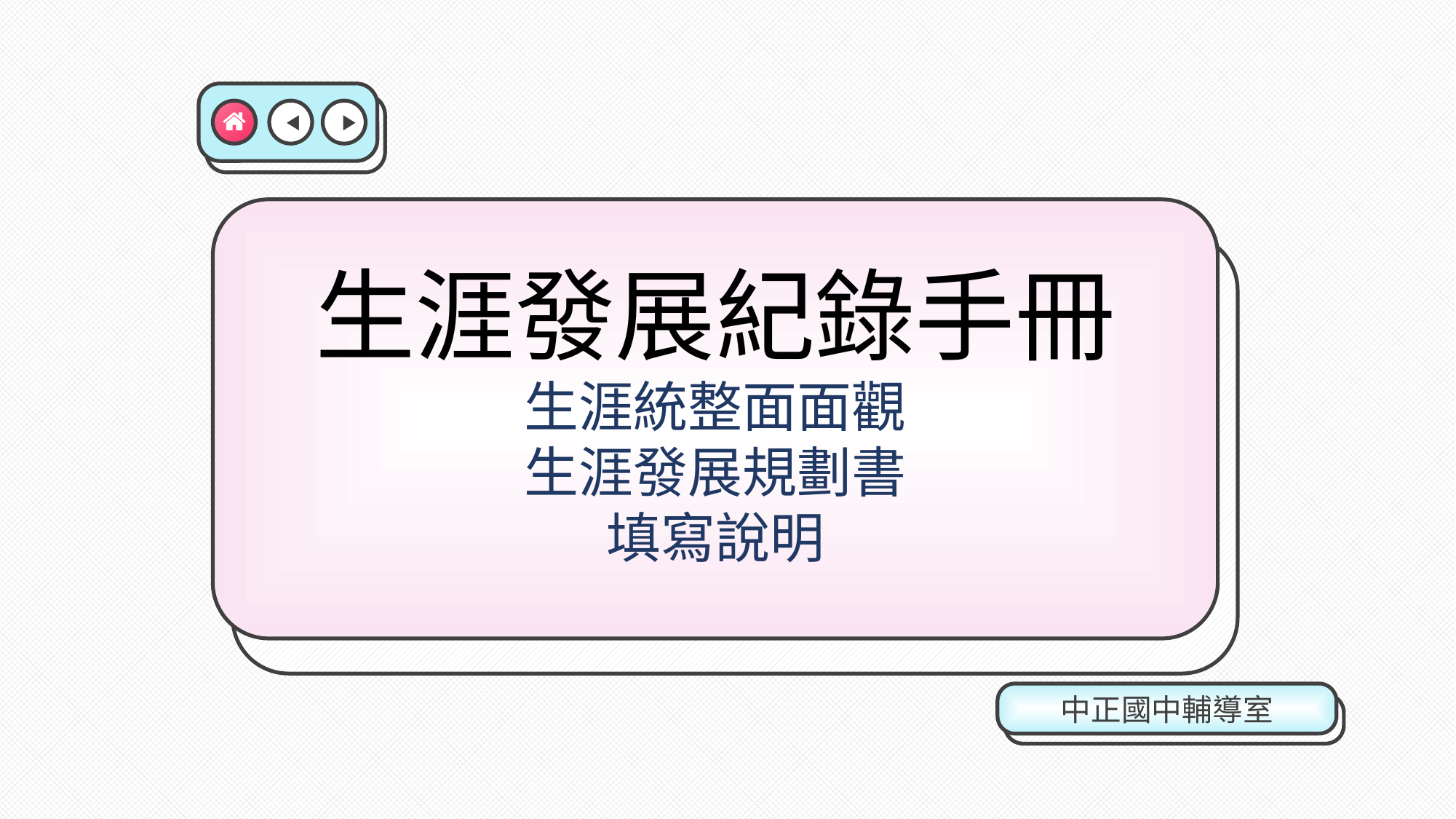

◀
▶

生涯發展紀錄手冊
生涯統整面面觀
生涯發展規劃書
填寫說明

中正國中輔導室